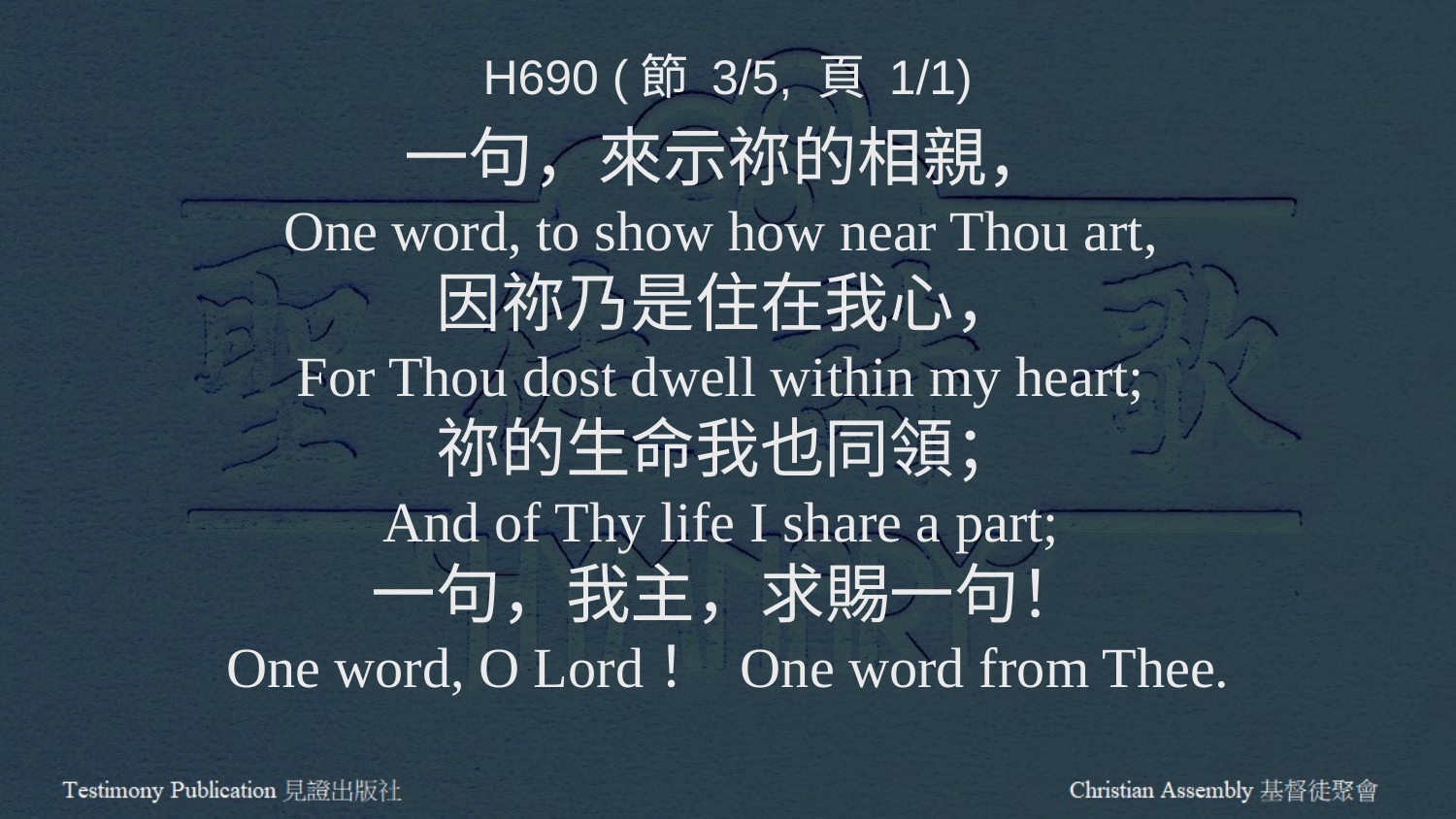

H690 (節 3/5, 頁 1/1)
一句，來示祢的相親，
One word, to show how near Thou art,
因祢乃是住在我心，
For Thou dost dwell within my heart;
祢的生命我也同領；
And of Thy life I share a part;
一句，我主，求賜一句！
One word, O Lord！ One word from Thee.